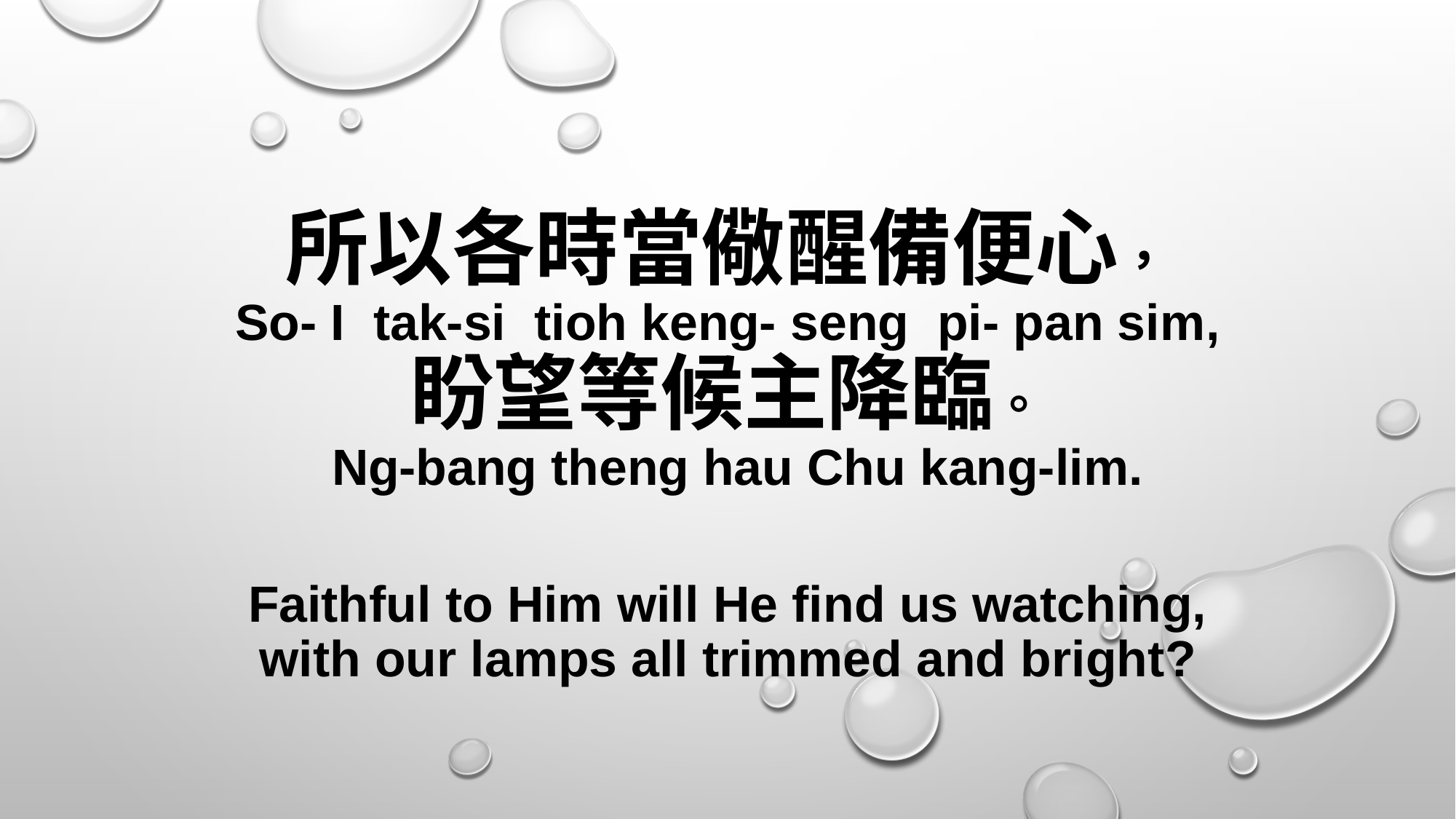

# 所以各時當儆醒備便心， So- I  tak-si  tioh keng- seng  pi- pan sim, 盼望等候主降臨。 Ng-bang theng hau Chu kang-lim. Faithful to Him will He find us watching, with our lamps all trimmed and bright?